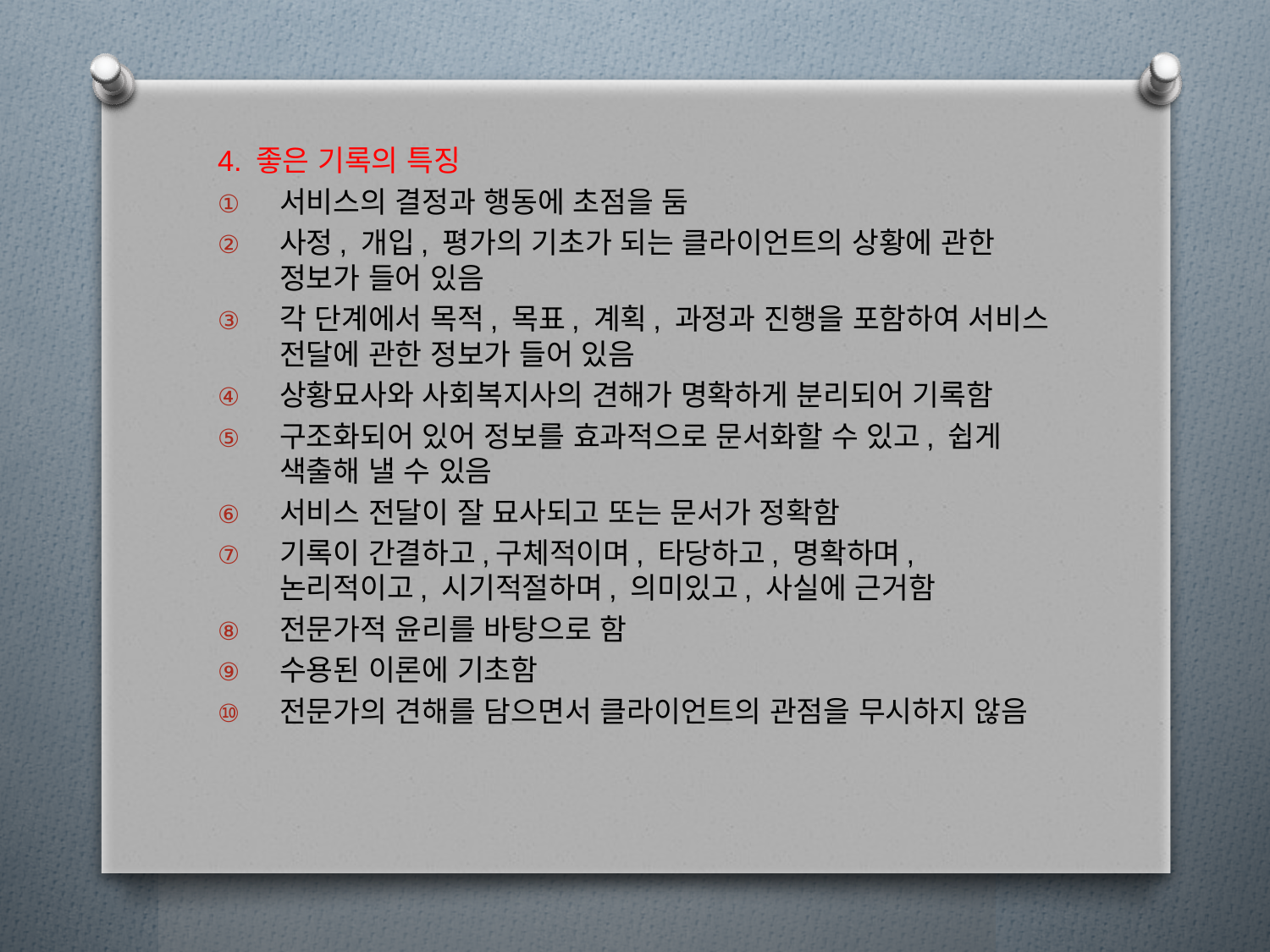

4. 좋은 기록의 특징
서비스의 결정과 행동에 초점을 둠
사정, 개입, 평가의 기초가 되는 클라이언트의 상황에 관한 정보가 들어 있음
각 단계에서 목적, 목표, 계획, 과정과 진행을 포함하여 서비스 전달에 관한 정보가 들어 있음
상황묘사와 사회복지사의 견해가 명확하게 분리되어 기록함
구조화되어 있어 정보를 효과적으로 문서화할 수 있고, 쉽게 색출해 낼 수 있음
서비스 전달이 잘 묘사되고 또는 문서가 정확함
기록이 간결하고,구체적이며, 타당하고, 명확하며, 논리적이고, 시기적절하며, 의미있고, 사실에 근거함
전문가적 윤리를 바탕으로 함
수용된 이론에 기초함
전문가의 견해를 담으면서 클라이언트의 관점을 무시하지 않음